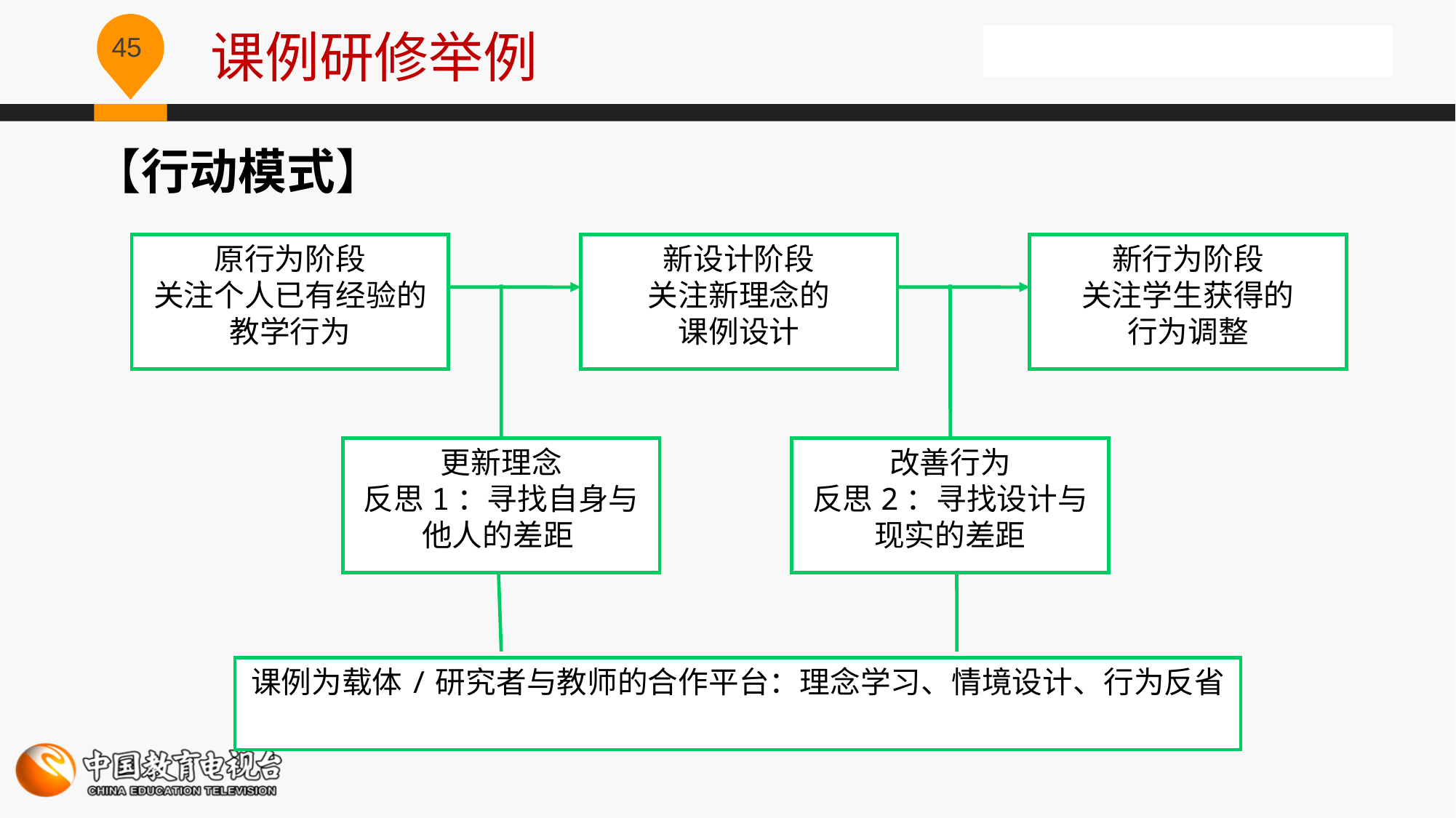

# 课例研修举例
【行动模式】
原行为阶段
关注个人已有经验的教学行为
新设计阶段
关注新理念的
课例设计
新行为阶段
关注学生获得的
行为调整

更新理念
反思1：寻找自身与他人的差距
改善行为
反思2：寻找设计与现实的差距

课例为载体/研究者与教师的合作平台：理念学习、情境设计、行为反省